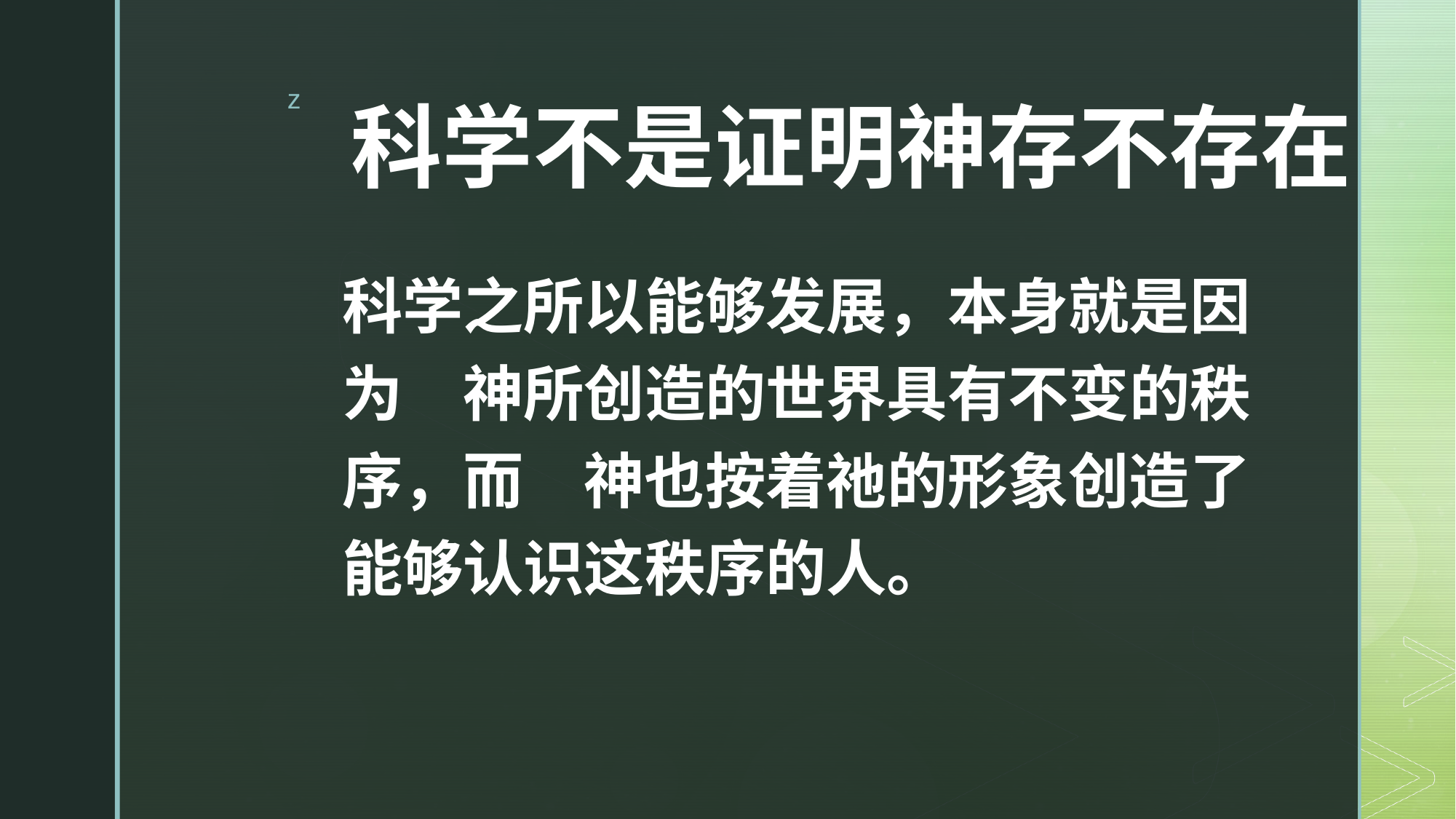

# 科学不是证明神存不存在
科学之所以能够发展，本身就是因为　神所创造的世界具有不变的秩序，而　神也按着祂的形象创造了能够认识这秩序的人。